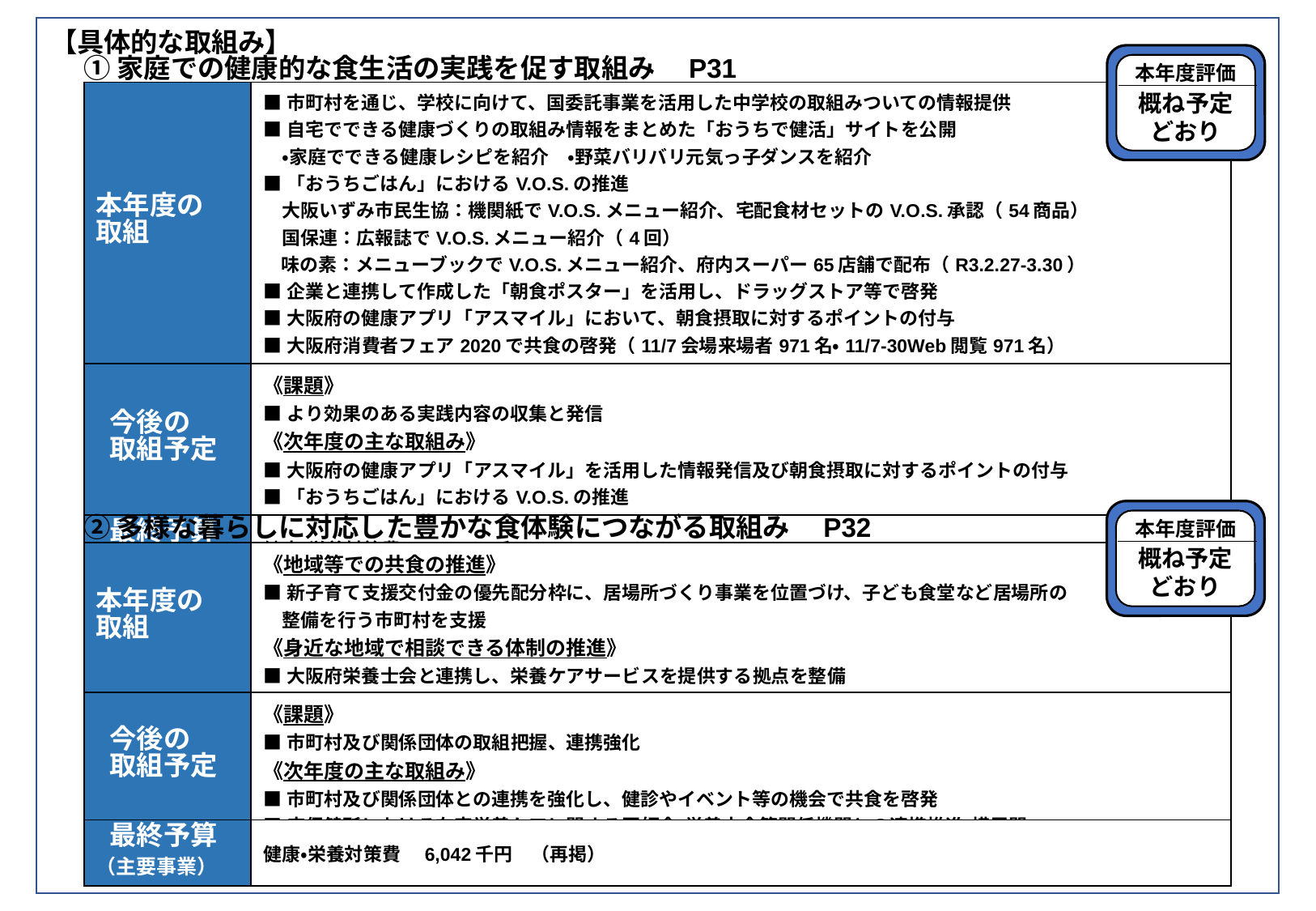

【具体的な取組み】

本年度評価

概ね予定
どおり
①家庭での健康的な食生活の実践を促す取組み　P31
| 本年度の 取組 | ■市町村を通じ、学校に向けて、国委託事業を活用した中学校の取組みついての情報提供 ■自宅でできる健康づくりの取組み情報をまとめた「おうちで健活」サイトを公開 　・家庭でできる健康レシピを紹介　・野菜バリバリ元気っ子ダンスを紹介 ■「おうちごはん」におけるV.O.S.の推進 　大阪いずみ市民生協：機関紙でV.O.S.メニュー紹介、宅配食材セットのV.O.S.承認（54商品） 　国保連：広報誌でV.O.S.メニュー紹介（4回） 味の素：メニューブックでV.O.S.メニュー紹介、府内スーパー65店舗で配布（R3.2.27-3.30） ■企業と連携して作成した「朝食ポスター」を活用し、ドラッグストア等で啓発 ■大阪府の健康アプリ「アスマイル」において、朝食摂取に対するポイントの付与 ■大阪府消費者フェア2020で共食の啓発（11/7会場来場者971名・11/7-30Web閲覧971名） |
| --- | --- |
| 今後の 取組予定 | 《課題》 ■より効果のある実践内容の収集と発信 《次年度の主な取組み》 ■大阪府の健康アプリ「アスマイル」を活用した情報発信及び朝食摂取に対するポイントの付与 ■「おうちごはん」におけるV.O.S.の推進 |
| 最終予算 （主要事業） | 健康・栄養対策費　　6,042千円 |

本年度評価

概ね予定
どおり
②多様な暮らしに対応した豊かな食体験につながる取組み　P32
| 本年度の 取組 | 《地域等での共食の推進》 ■新子育て支援交付金の優先配分枠に、居場所づくり事業を位置づけ、子ども食堂など居場所の 　整備を行う市町村を支援 《身近な地域で相談できる体制の推進》 ■大阪府栄養士会と連携し、栄養ケアサービスを提供する拠点を整備 　大阪府栄養士会登録栄養ケアチーム16団体 |
| --- | --- |
| 今後の 取組予定 | 《課題》 ■市町村及び関係団体の取組把握、連携強化 《次年度の主な取組み》 ■市町村及び関係団体との連携を強化し、健診やイベント等の機会で共食を啓発 ■府保健所における在宅栄養ケアに関する医師会・栄養士会等関係機関との連携推進・横展開 |
| 最終予算 （主要事業） | 健康・栄養対策費　6,042千円　（再掲） |